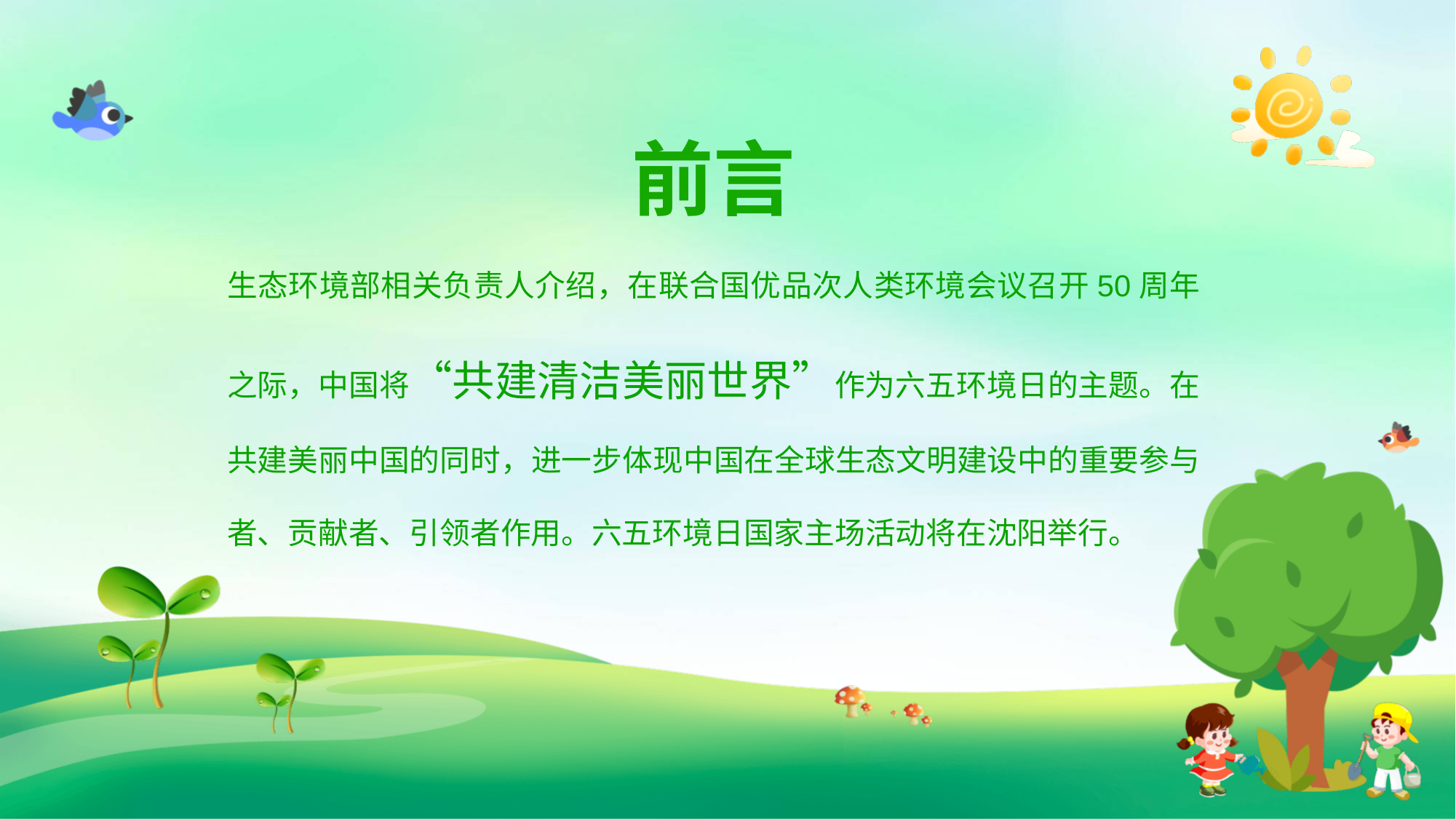

前言
生态环境部相关负责人介绍，在联合国优品次人类环境会议召开50周年之际，中国将“共建清洁美丽世界”作为六五环境日的主题。在共建美丽中国的同时，进一步体现中国在全球生态文明建设中的重要参与者、贡献者、引领者作用。六五环境日国家主场活动将在沈阳举行。